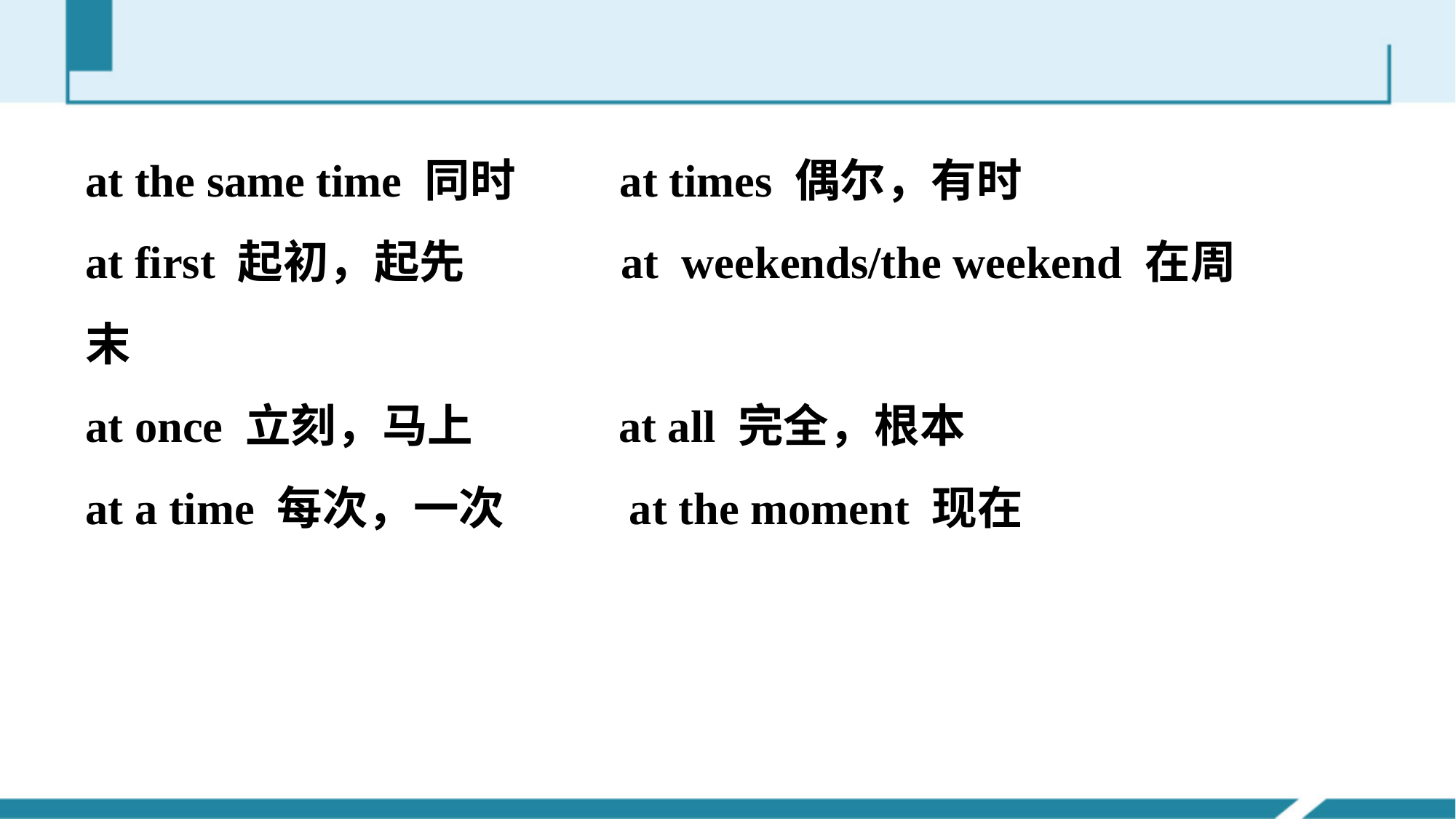

at the same time 同时         at times 偶尔，有时
at first 起初，起先              at  weekends/the weekend 在周末
at once 立刻，马上             at all 完全，根本
at a time 每次，一次           at the moment 现在